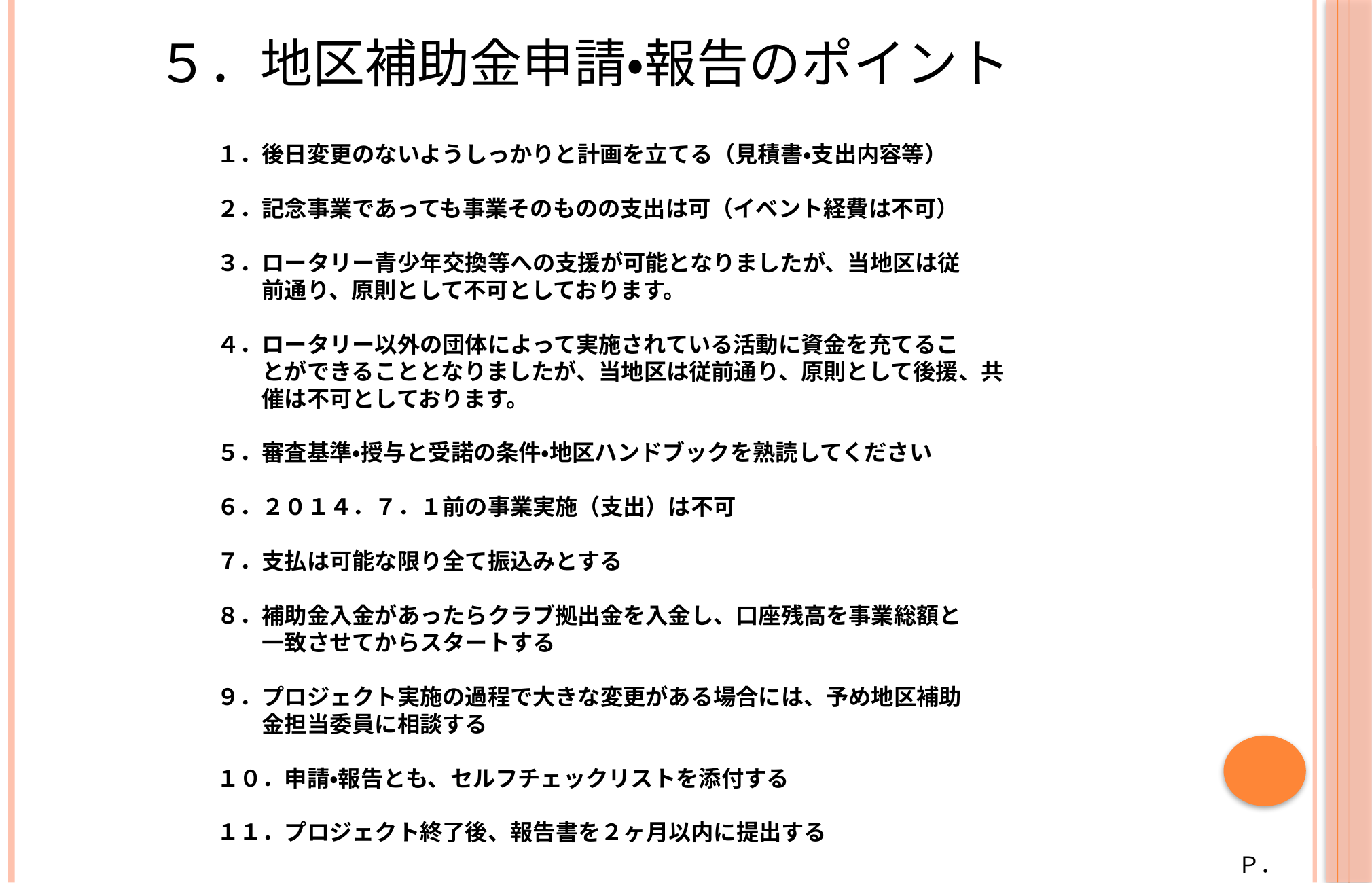

５．地区補助金申請・報告のポイント
１．後日変更のないようしっかりと計画を立てる（見積書・支出内容等）

２．記念事業であっても事業そのものの支出は可（イベント経費は不可）

３．ロータリー青少年交換等への支援が可能となりましたが、当地区は従
　　前通り、原則として不可としております。

４．ロータリー以外の団体によって実施されている活動に資金を充てるこ
　　とができることとなりましたが、当地区は従前通り、原則として後援、共
　　催は不可としております。

５．審査基準・授与と受諾の条件・地区ハンドブックを熟読してください

６．２０１４．７．１前の事業実施（支出）は不可

７．支払は可能な限り全て振込みとする

８．補助金入金があったらクラブ拠出金を入金し、口座残高を事業総額と
　　一致させてからスタートする

９．プロジェクト実施の過程で大きな変更がある場合には、予め地区補助
　　金担当委員に相談する

１０．申請・報告とも、セルフチェックリストを添付する

１１．プロジェクト終了後、報告書を２ヶ月以内に提出する
Ｐ．６